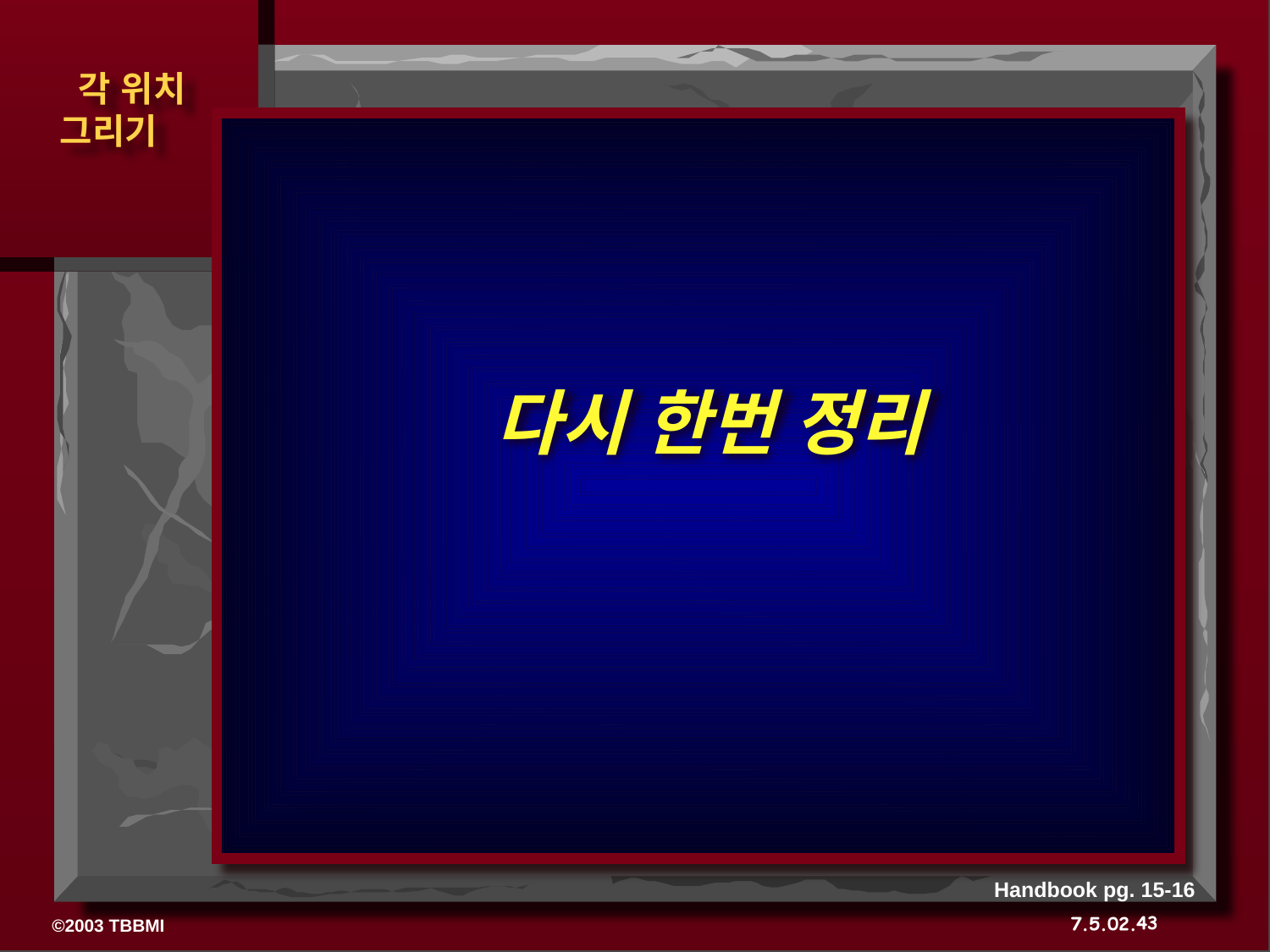

다시 한번 정리

Handbook pg. 15-16
43